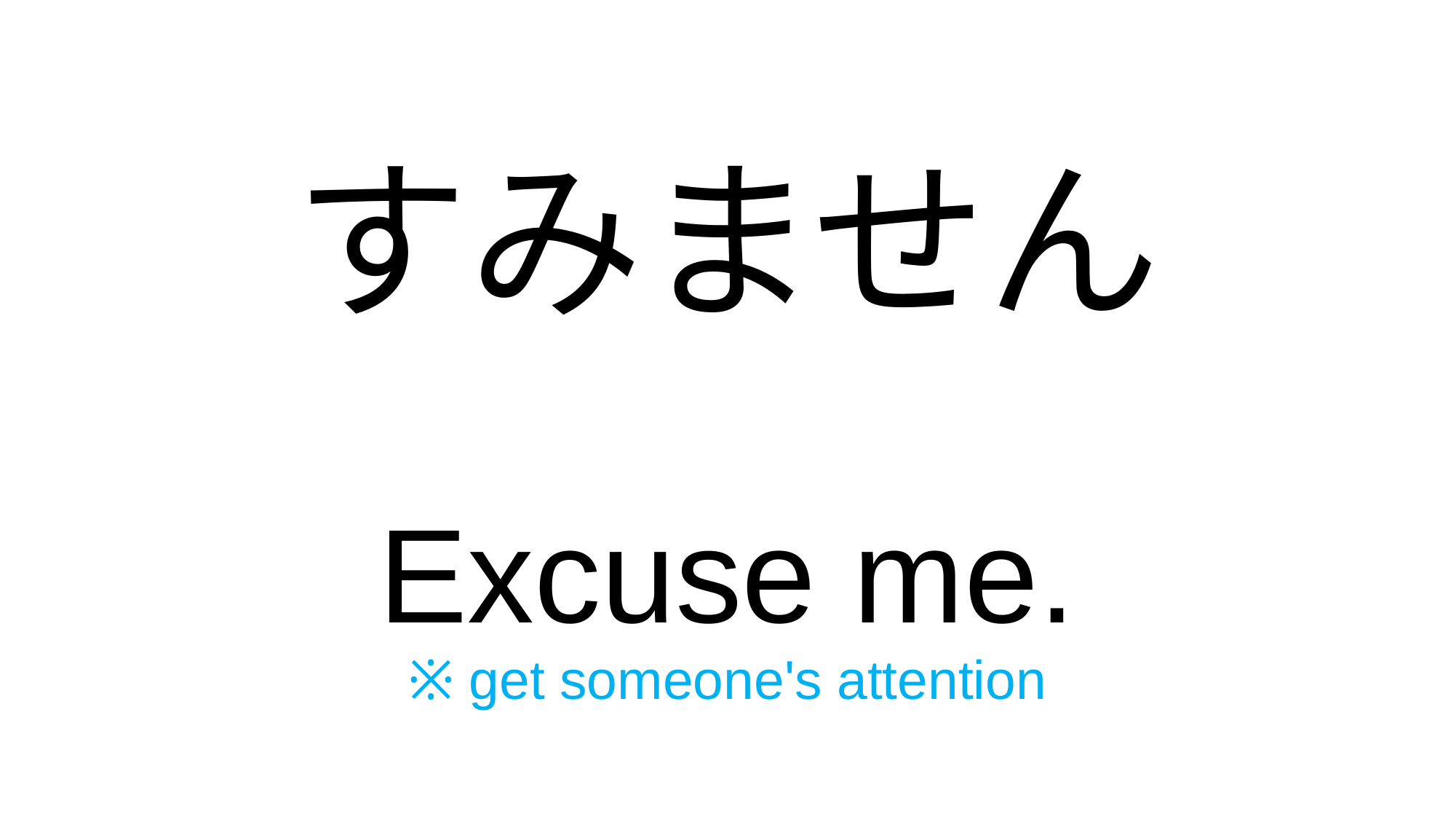

# すみません
Excuse me.
※ get someone's attention